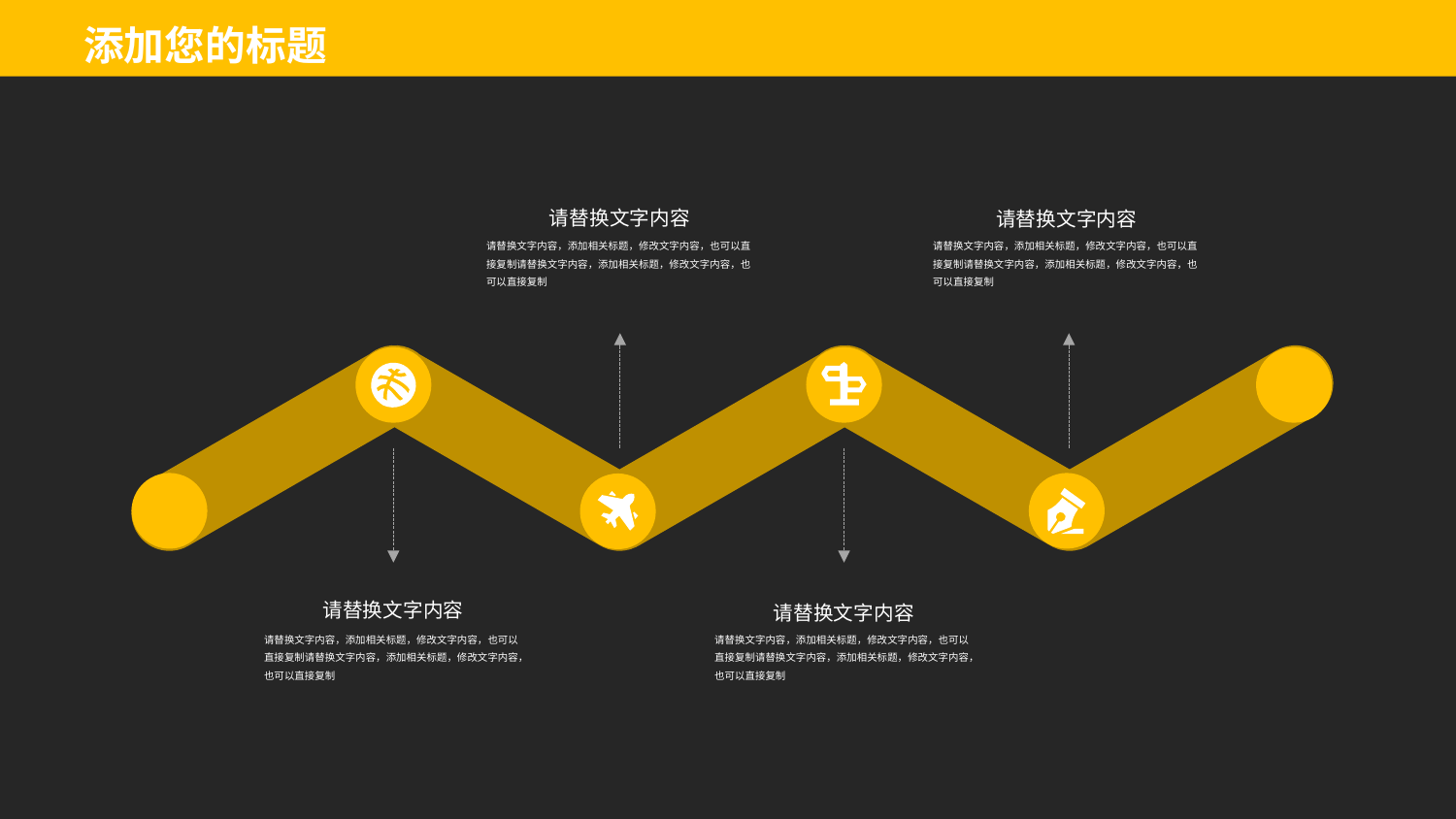

添加您的标题

请替换文字内容
请替换文字内容，添加相关标题，修改文字内容，也可以直接复制请替换文字内容，添加相关标题，修改文字内容，也可以直接复制

请替换文字内容
请替换文字内容，添加相关标题，修改文字内容，也可以直接复制请替换文字内容，添加相关标题，修改文字内容，也可以直接复制

请替换文字内容
请替换文字内容，添加相关标题，修改文字内容，也可以直接复制请替换文字内容，添加相关标题，修改文字内容，也可以直接复制

请替换文字内容
请替换文字内容，添加相关标题，修改文字内容，也可以直接复制请替换文字内容，添加相关标题，修改文字内容，也可以直接复制